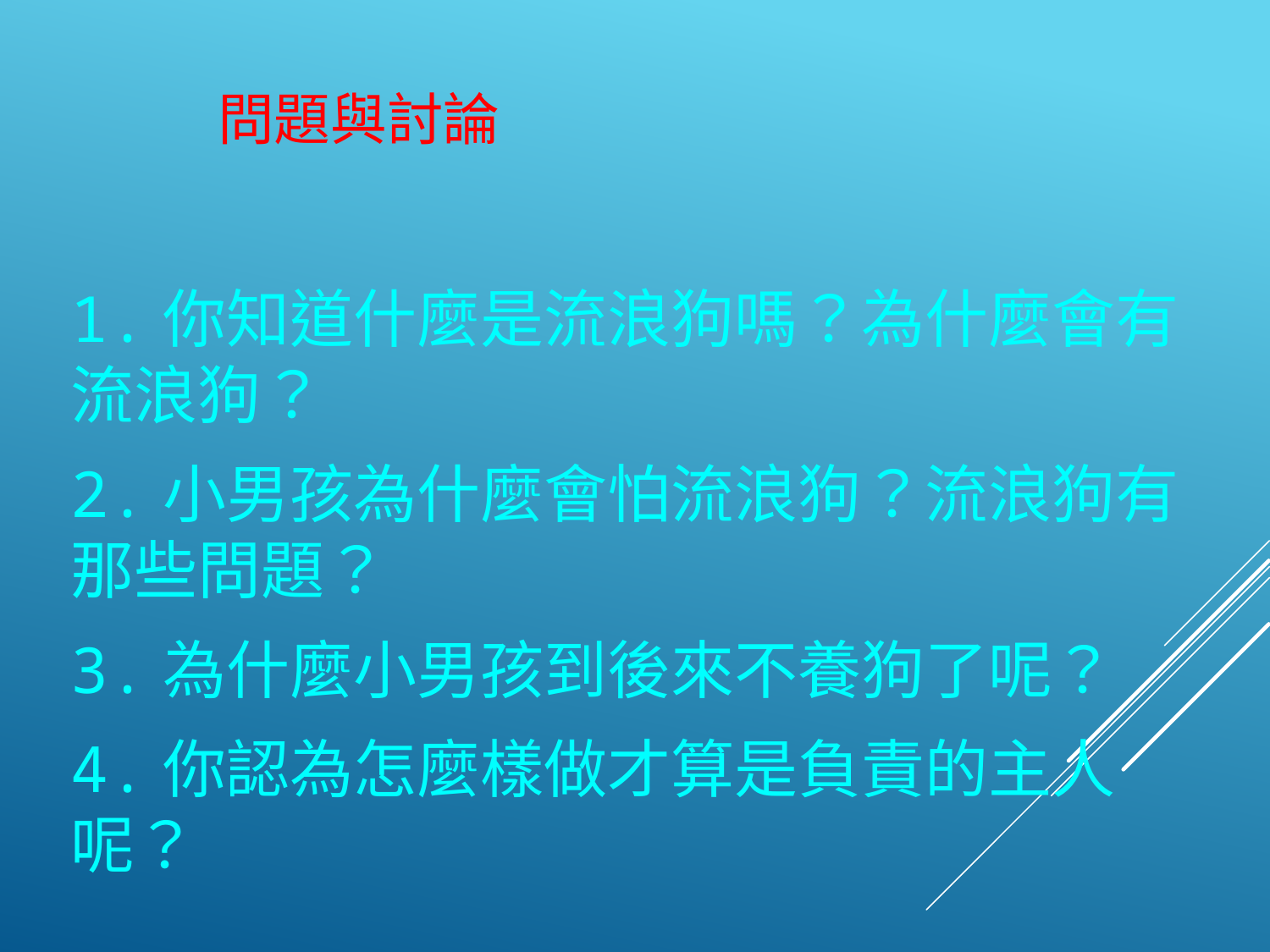

# 問題與討論
1.你知道什麼是流浪狗嗎？為什麼會有流浪狗？
2.小男孩為什麼會怕流浪狗？流浪狗有那些問題？
3.為什麼小男孩到後來不養狗了呢？
4.你認為怎麼樣做才算是負責的主人呢？